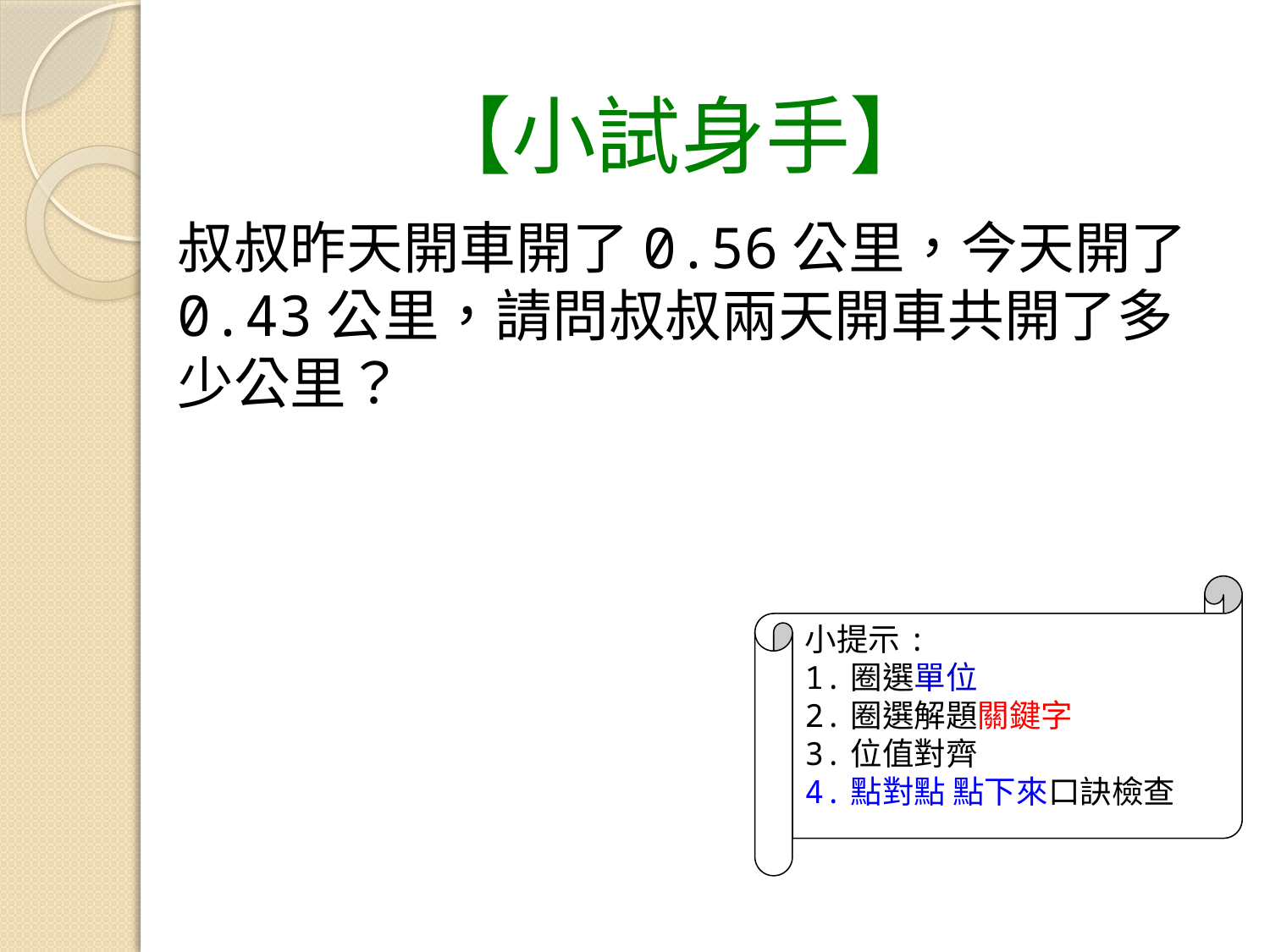

【小試身手】
叔叔昨天開車開了0.56公里，今天開了0.43公里，請問叔叔兩天開車共開了多少公里？
小提示:
1.圈選單位
2.圈選解題關鍵字
3.位值對齊
4.點對點 點下來口訣檢查